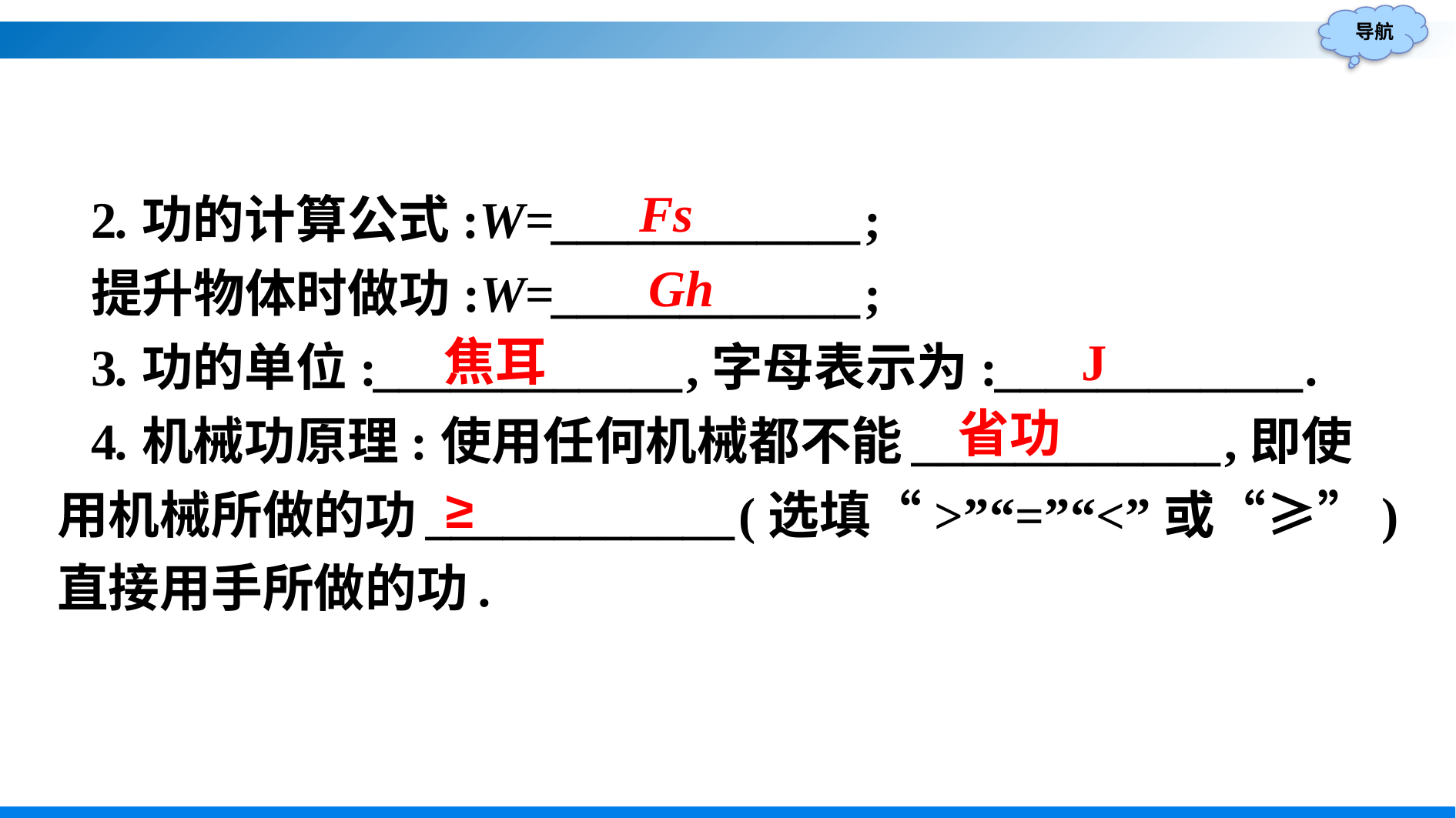

2.功的计算公式:W=____________;
提升物体时做功:W=____________;
3.功的单位:____________,字母表示为:____________.
4.机械功原理:使用任何机械都不能____________,即使用机械所做的功____________(选填“>”“=”“<”或“≥”)直接用手所做的功.
Fs
Gh
焦耳
J
省功
≥